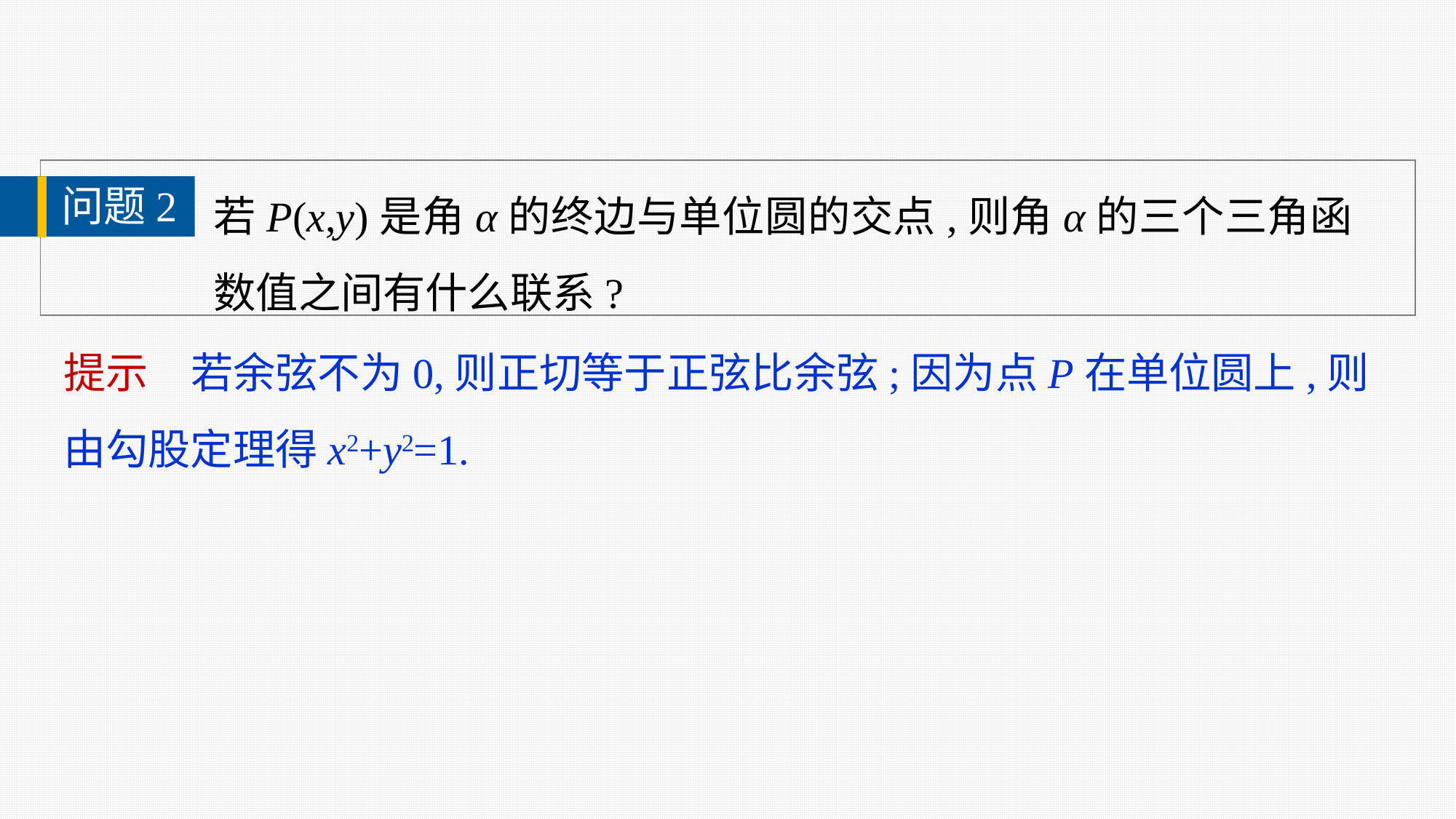

若P(x,y)是角α的终边与单位圆的交点,则角α的三个三角函数值之间有什么联系?

问题2

提示　若余弦不为0,则正切等于正弦比余弦;因为点P在单位圆上,则由勾股定理得x2+y2=1.